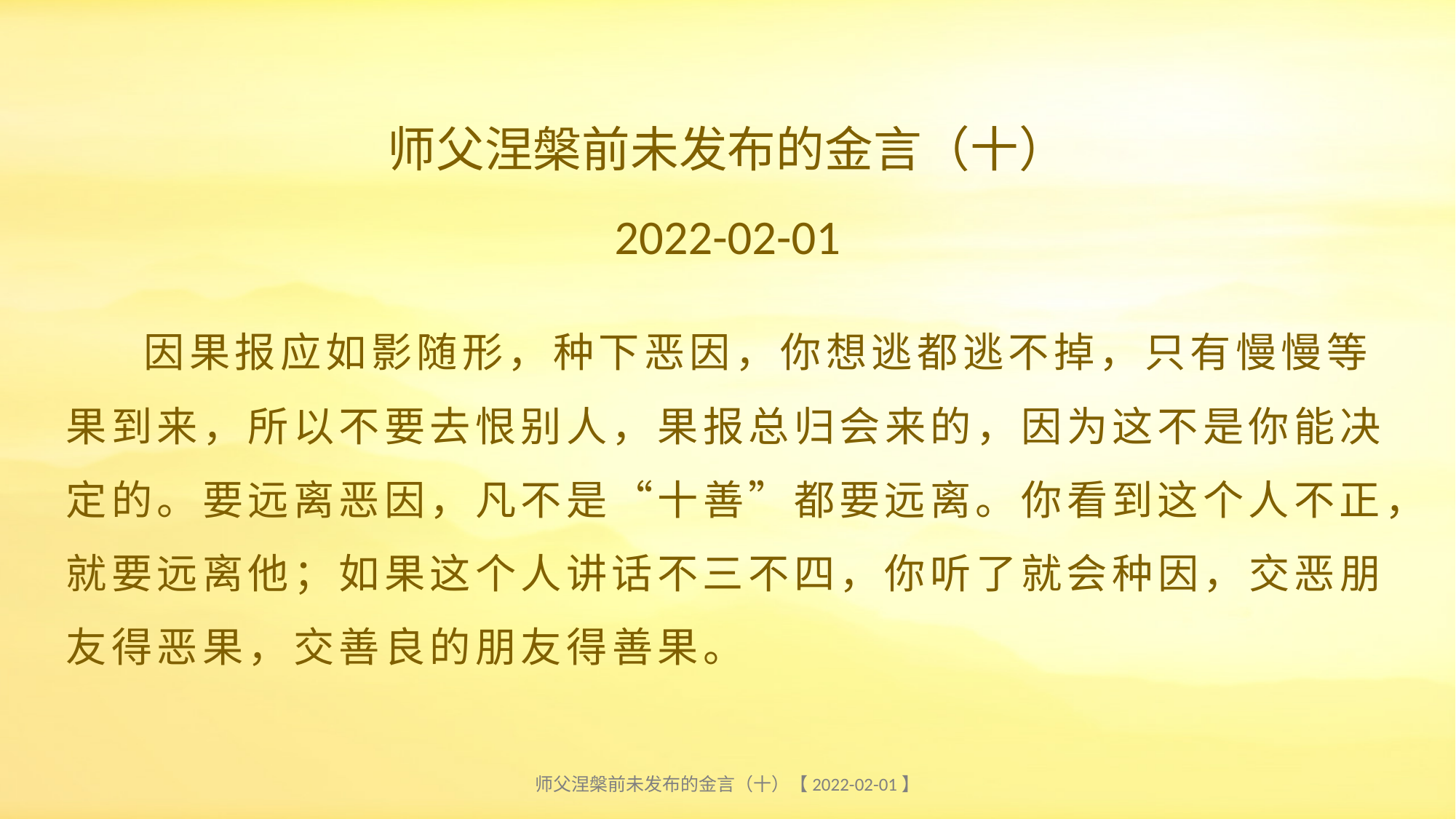

师父涅槃前未发布的金言（十）
2022-02-01
# 因果报应如影随形，种下恶因，你想逃都逃不掉，只有慢慢等果到来，所以不要去恨别人，果报总归会来的，因为这不是你能决定的。要远离恶因，凡不是“十善”都要远离。你看到这个人不正，就要远离他；如果这个人讲话不三不四，你听了就会种因，交恶朋友得恶果，交善良的朋友得善果。
师父涅槃前未发布的金言（十）【2022-02-01】